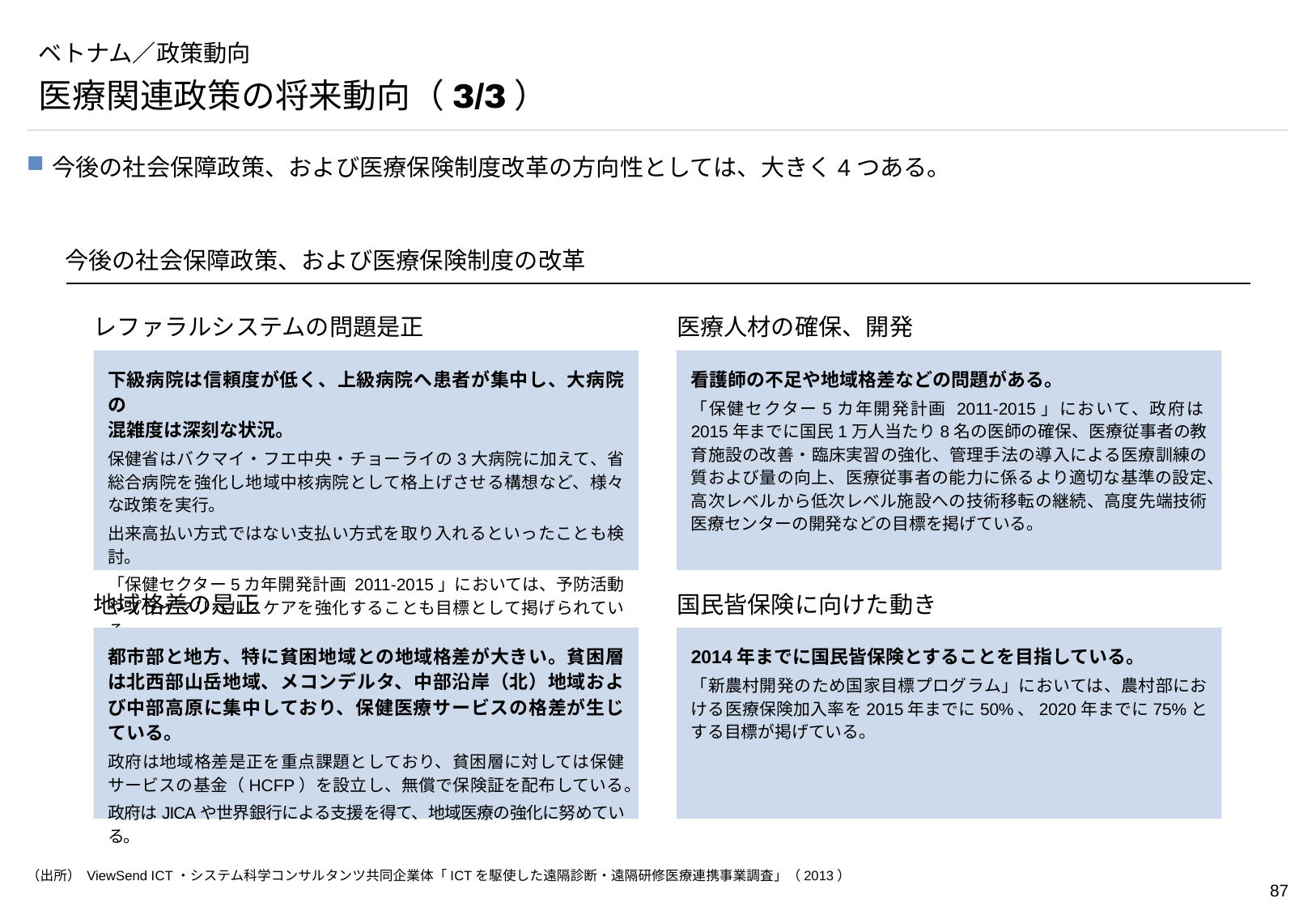

# ベトナム／政策動向
医療関連政策の将来動向（3/3）
今後の社会保障政策、および医療保険制度改革の方向性としては、大きく4つある。
今後の社会保障政策、および医療保険制度の改革
レファラルシステムの問題是正
医療人材の確保、開発
下級病院は信頼度が低く、上級病院へ患者が集中し、大病院の
混雑度は深刻な状況。
保健省はバクマイ・フエ中央・チョーライの3大病院に加えて、省総合病院を強化し地域中核病院として格上げさせる構想など、様々な政策を実行。
出来高払い方式ではない支払い方式を取り入れるといったことも検討。
「保健セクター5カ年開発計画 2011-2015」においては、予防活動やプライマリヘルスケアを強化することも目標として掲げられている。
看護師の不足や地域格差などの問題がある。
「保健セクター5カ年開発計画 2011-2015」において、政府は2015年までに国民1万人当たり8名の医師の確保、医療従事者の教育施設の改善・臨床実習の強化、管理手法の導入による医療訓練の質および量の向上、医療従事者の能力に係るより適切な基準の設定、高次レベルから低次レベル施設への技術移転の継続、高度先端技術医療センターの開発などの目標を掲げている。
地域格差の是正
国民皆保険に向けた動き
都市部と地方、特に貧困地域との地域格差が大きい。貧困層は北西部山岳地域、メコンデルタ、中部沿岸（北）地域および中部高原に集中しており、保健医療サービスの格差が生じている。
政府は地域格差是正を重点課題としており、貧困層に対しては保健サービスの基金（HCFP）を設立し、無償で保険証を配布している。
政府はJICAや世界銀行による支援を得て、地域医療の強化に努めている。
2014年までに国民皆保険とすることを目指している。
「新農村開発のため国家目標プログラム」においては、農村部における医療保険加入率を2015年までに50%、2020年までに75%とする目標が掲げている。
（出所） ViewSend ICT・システム科学コンサルタンツ共同企業体「ICTを駆使した遠隔診断・遠隔研修医療連携事業調査」（2013）